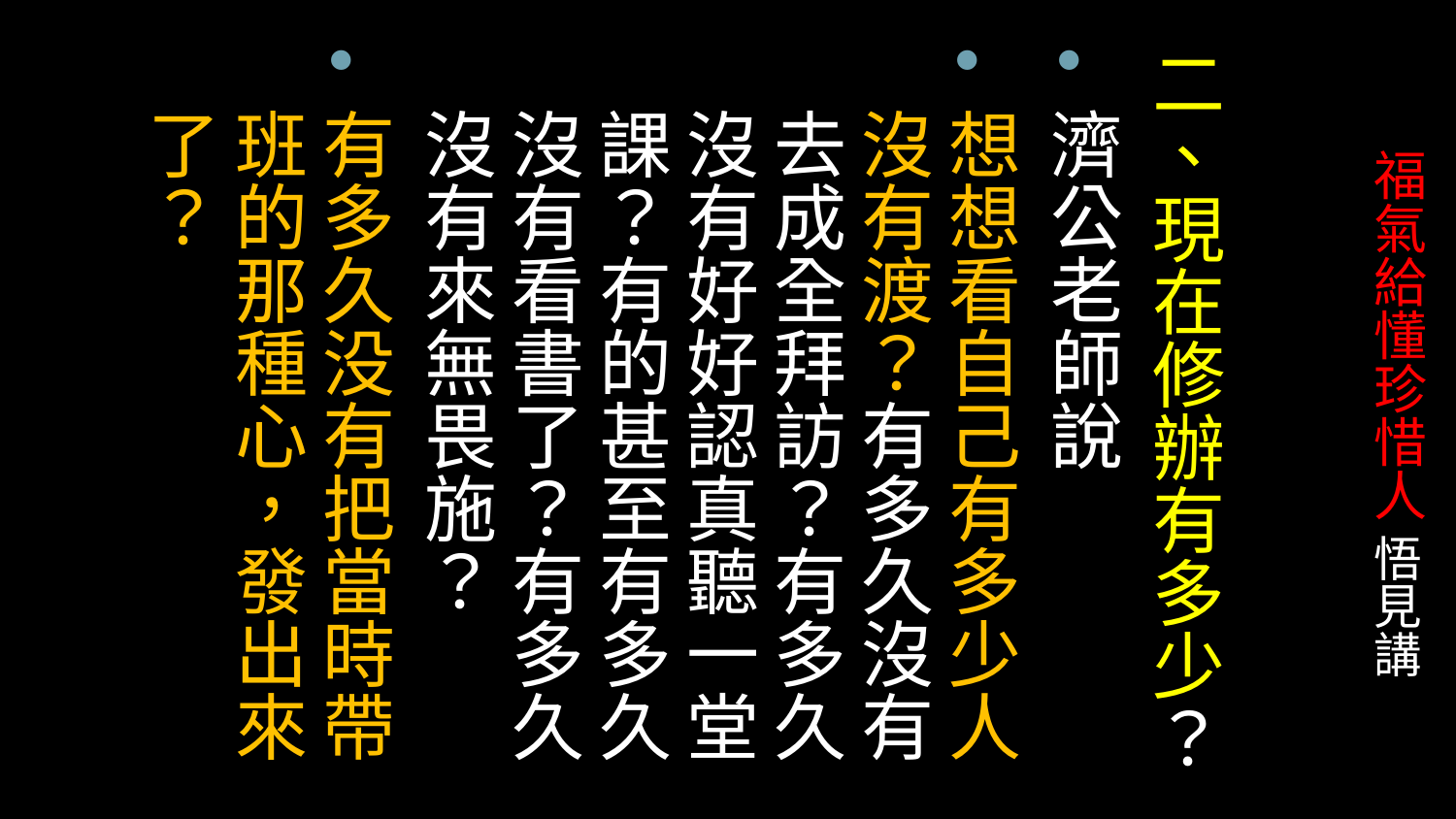

二、現在修辦有多少？
濟公老師說
想想看自己有多少人沒有渡？有多久沒有去成全拜訪？有多久沒有好好認真聽一堂課？有的甚至有多久沒有看書了？有多久沒有來無畏施？
有多久没有把當時帶班的那種心，發出來了？

# 福氣給懂珍惜人 悟見講